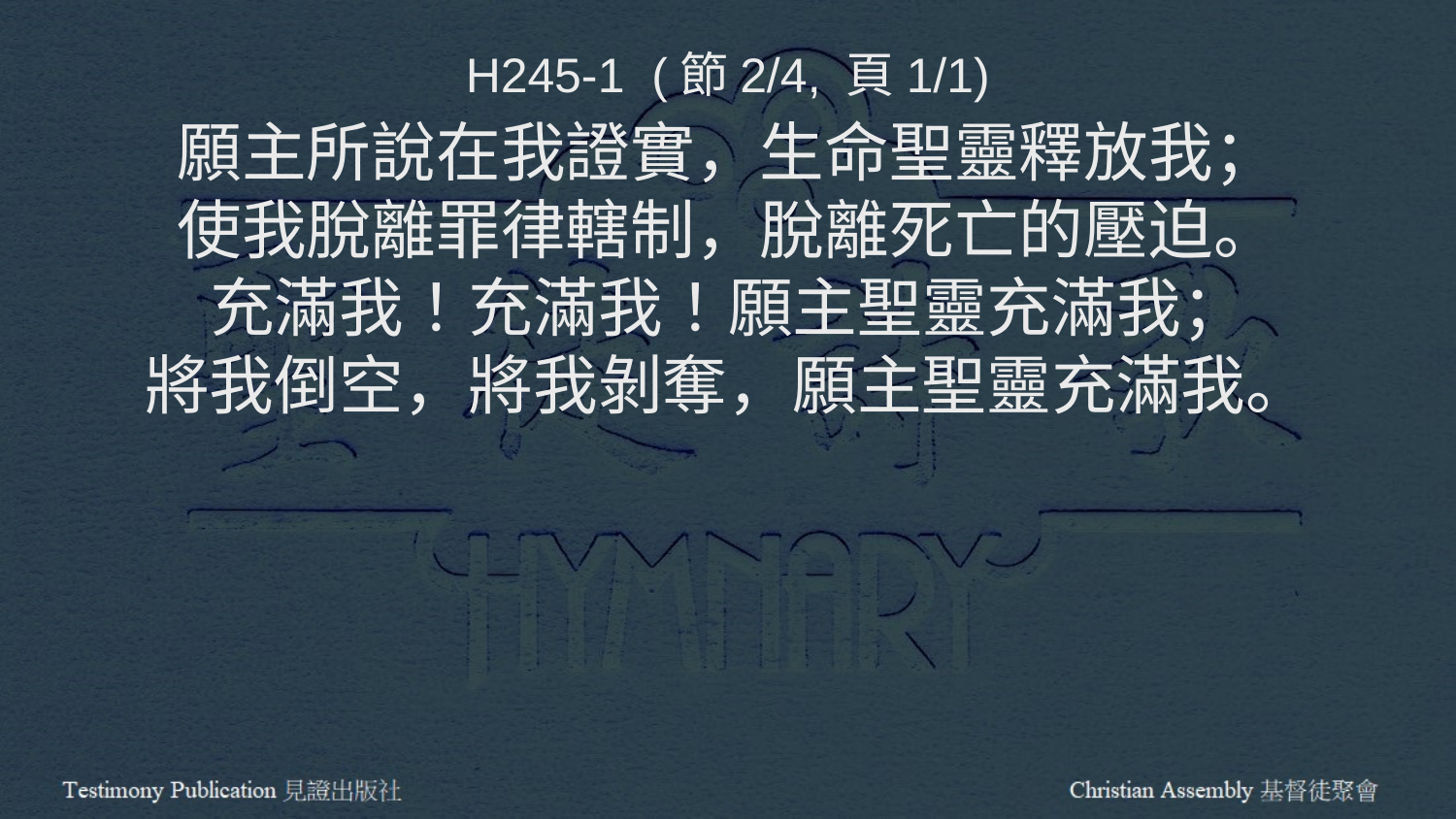

H245-1  (節2/4, 頁1/1)
願主所說在我證實，生命聖靈釋放我；
使我脫離罪律轄制，脫離死亡的壓迫。
充滿我！充滿我！願主聖靈充滿我；
將我倒空，將我剝奪，願主聖靈充滿我。